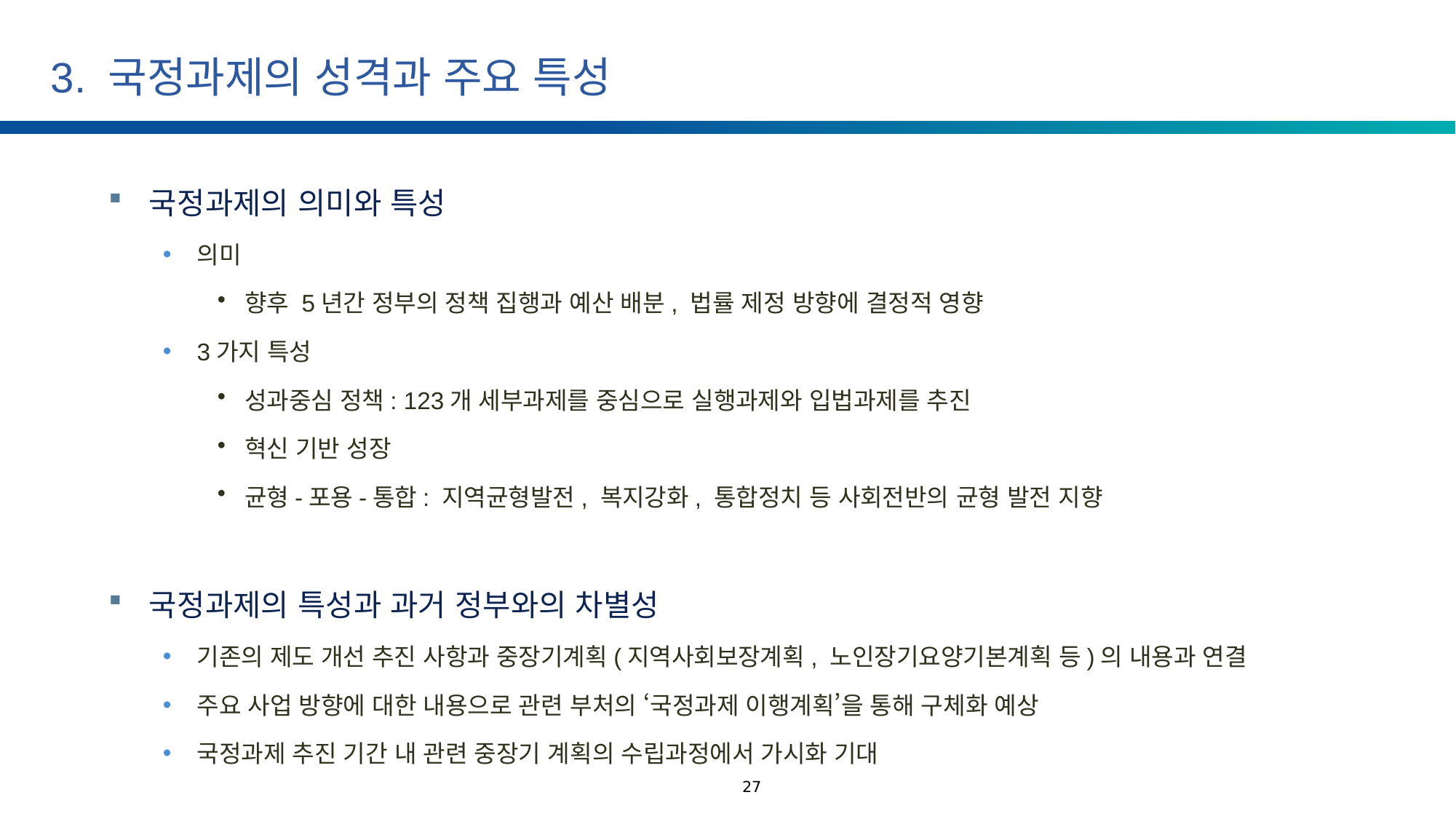

# 3. 국정과제의 성격과 주요 특성
국정과제의 의미와 특성
의미
향후 5년간 정부의 정책 집행과 예산 배분, 법률 제정 방향에 결정적 영향
3가지 특성
성과중심 정책: 123개 세부과제를 중심으로 실행과제와 입법과제를 추진
혁신 기반 성장
균형-포용-통합: 지역균형발전, 복지강화, 통합정치 등 사회전반의 균형 발전 지향

국정과제의 특성과 과거 정부와의 차별성
기존의 제도 개선 추진 사항과 중장기계획(지역사회보장계획, 노인장기요양기본계획 등)의 내용과 연결
주요 사업 방향에 대한 내용으로 관련 부처의 ‘국정과제 이행계획’을 통해 구체화 예상
국정과제 추진 기간 내 관련 중장기 계획의 수립과정에서 가시화 기대

27